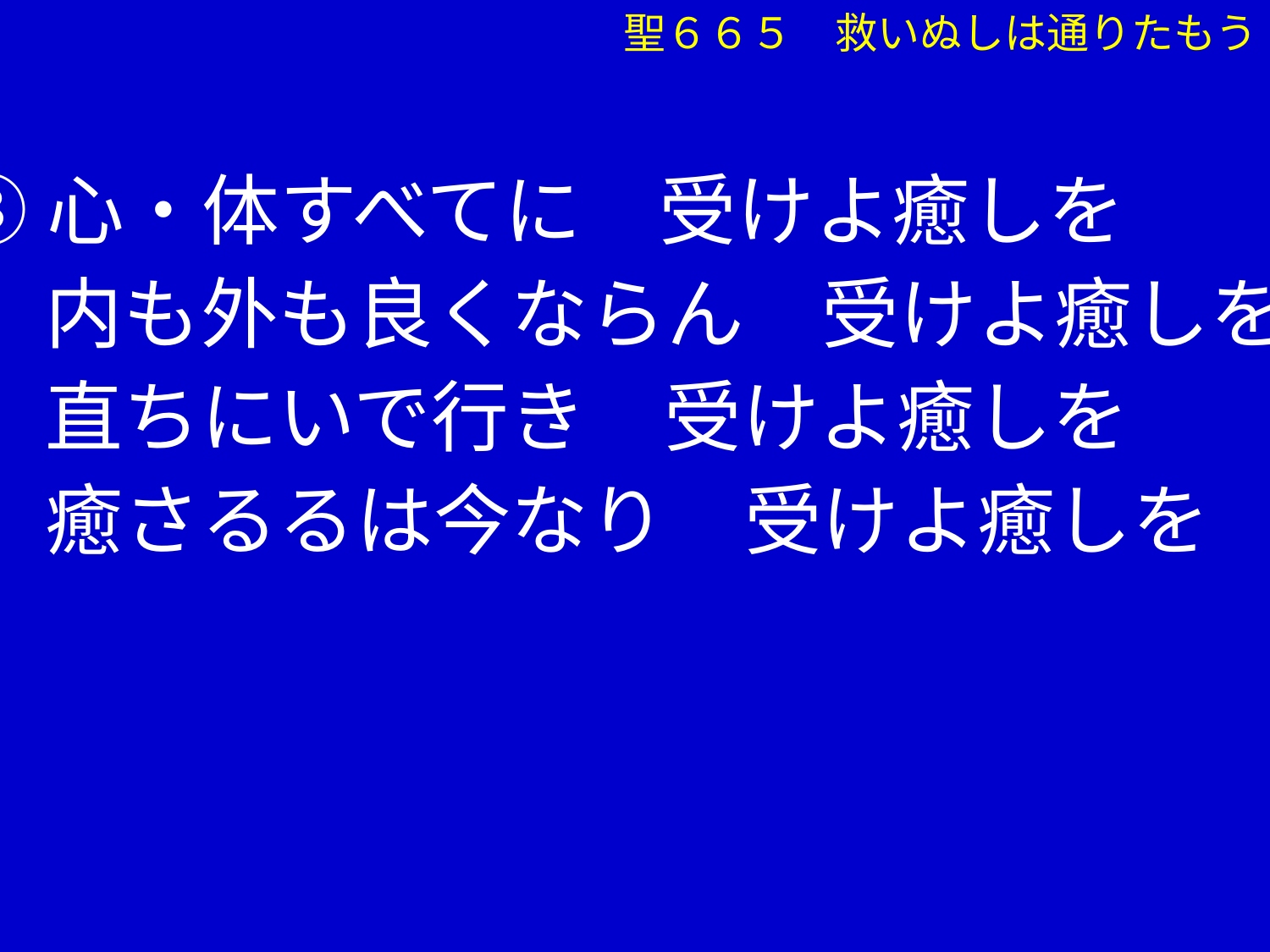

聖６６５　救いぬしは通りたもう
③心・体すべてに　受けよ癒しを
　 内も外も良くならん　受けよ癒しを
　 直ちにいで行き　受けよ癒しを
　 癒さるるは今なり　受けよ癒しを